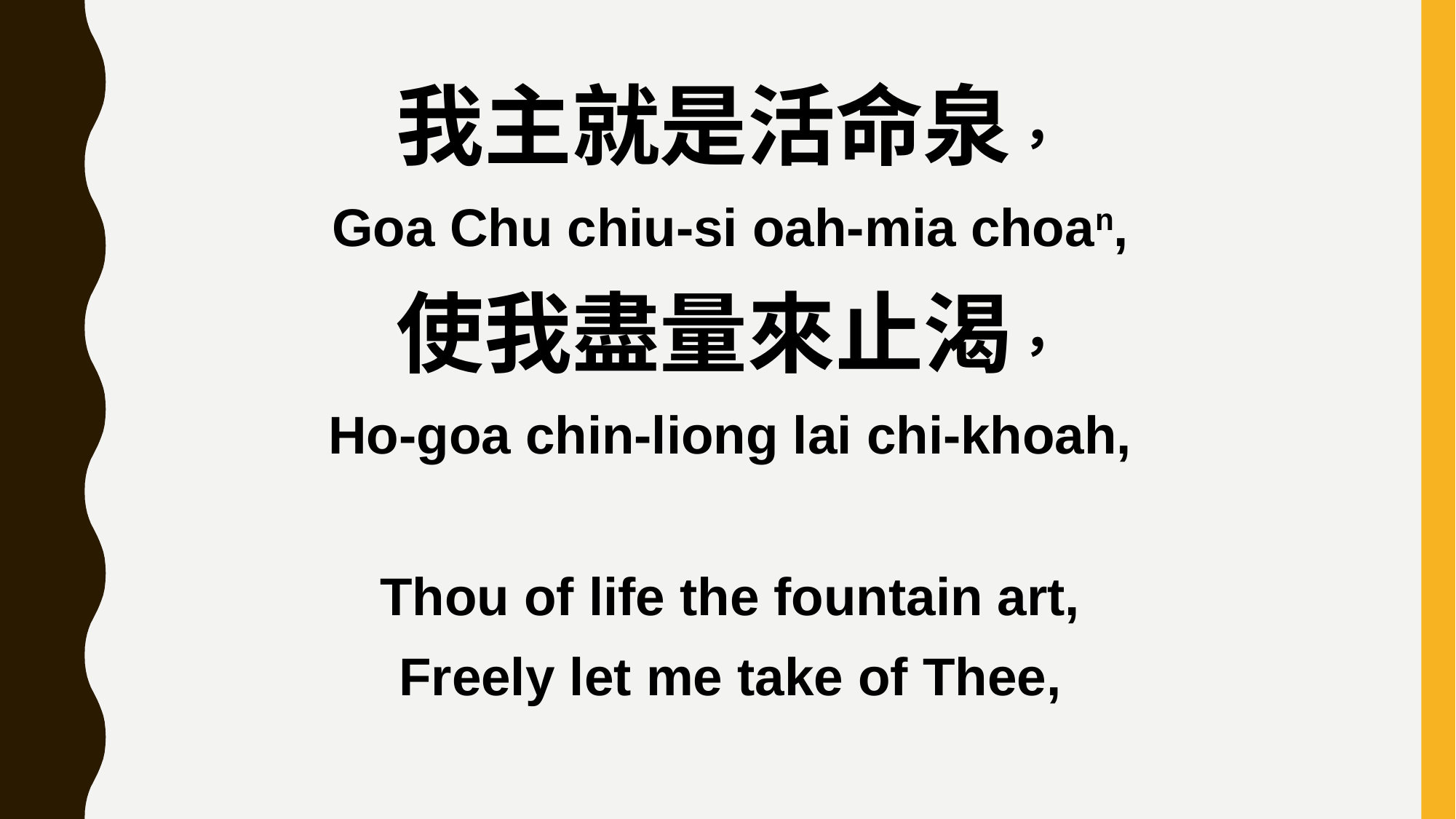

我主就是活命泉，
Goa Chu chiu-si oah-mia choan,
使我盡量來止渴，
Ho-goa chin-liong lai chi-khoah,

Thou of life the fountain art,
Freely let me take of Thee,